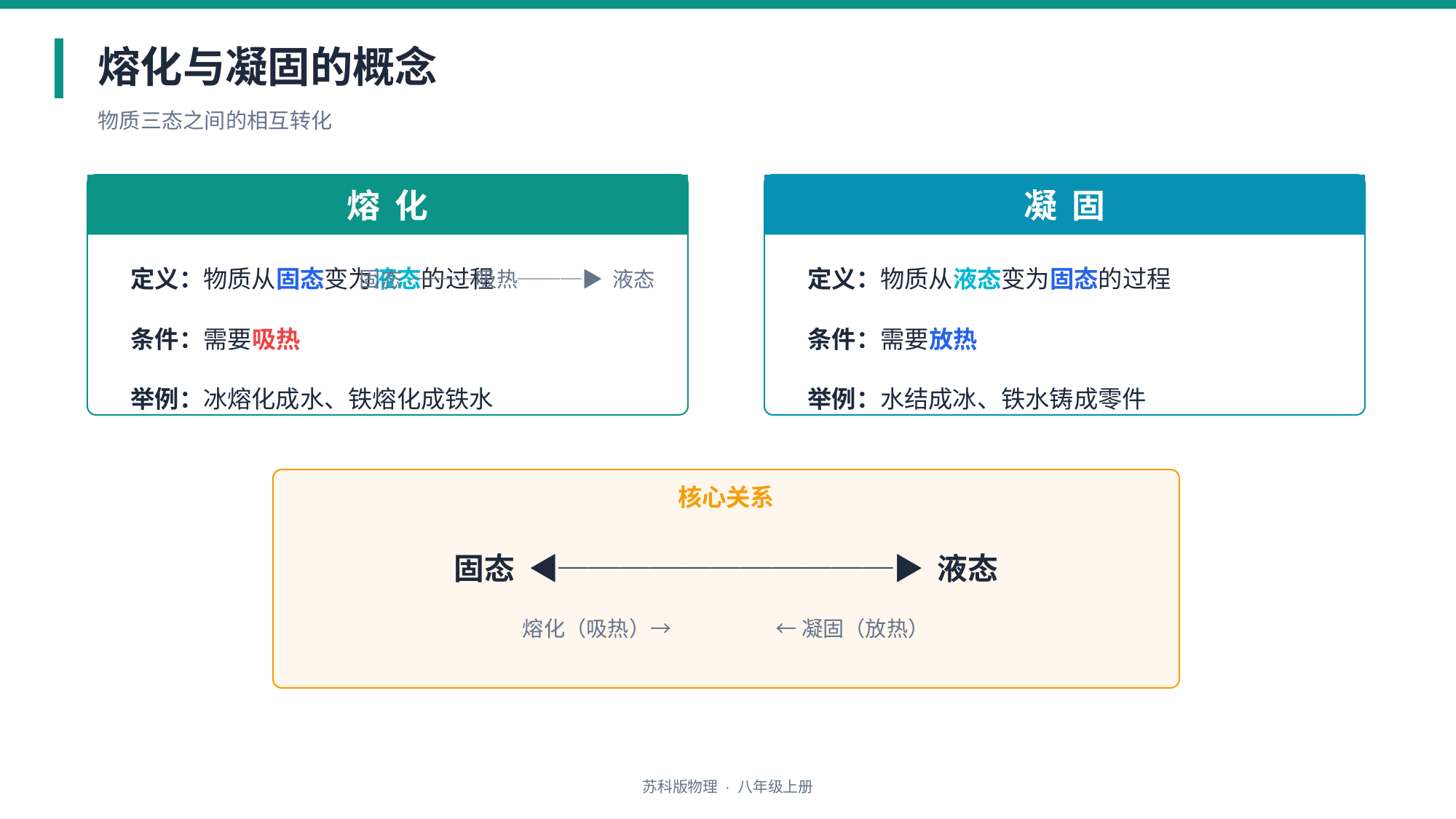

熔化与凝固的概念

物质三态之间的相互转化

熔  化

凝  固
定义：物质从固态变为液态的过程
固态  ───吸热───▶  液态
定义：物质从液态变为固态的过程
条件：需要吸热
条件：需要放热
举例：冰熔化成水、铁熔化成铁水
举例：水结成冰、铁水铸成零件

核心关系
固态  ◀───────────▶  液态
熔化（吸热）→                      ← 凝固（放热）
苏科版物理 · 八年级上册